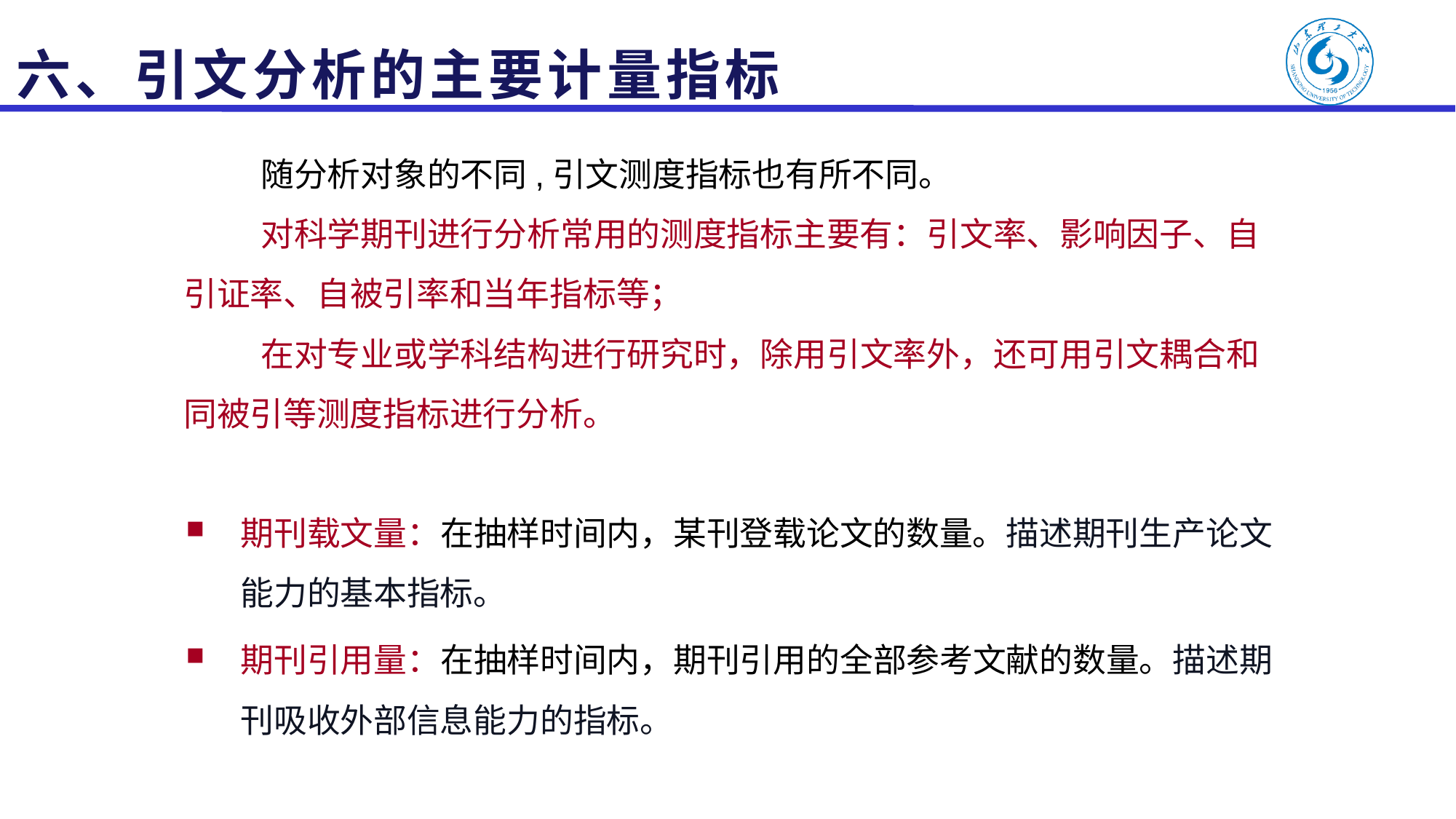

# 六、引文分析的主要计量指标
随分析对象的不同,引文测度指标也有所不同。
对科学期刊进行分析常用的测度指标主要有：引文率、影响因子、自引证率、自被引率和当年指标等；
在对专业或学科结构进行研究时，除用引文率外，还可用引文耦合和同被引等测度指标进行分析。
期刊载文量：在抽样时间内，某刊登载论文的数量。描述期刊生产论文能力的基本指标。
期刊引用量：在抽样时间内，期刊引用的全部参考文献的数量。描述期刊吸收外部信息能力的指标。